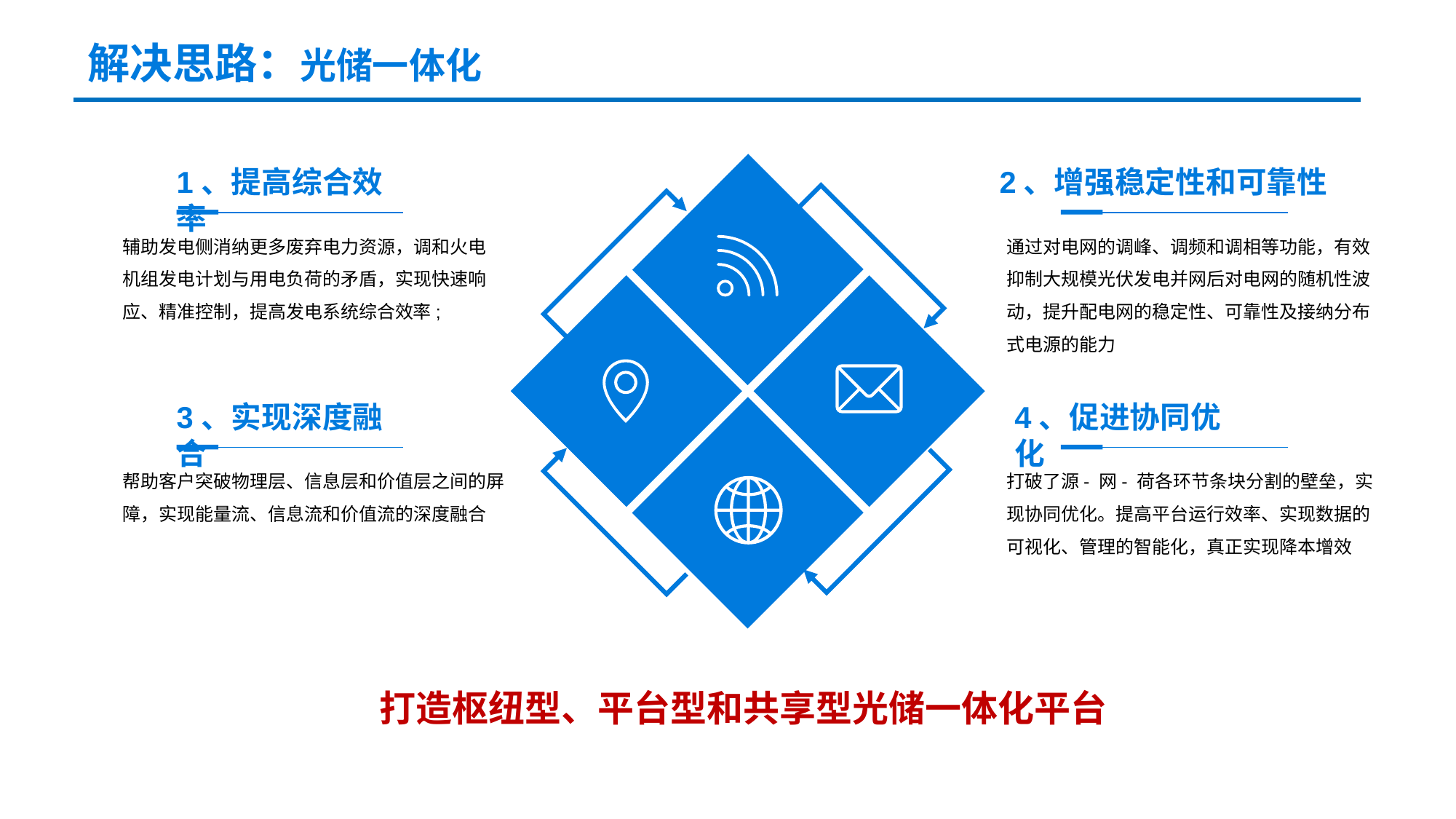

解决思路：光储一体化
1、提高综合效率
2、增强稳定性和可靠性

辅助发电侧消纳更多废弃电力资源，调和火电机组发电计划与用电负荷的矛盾，实现快速响应、精准控制，提高发电系统综合效率;
通过对电网的调峰、调频和调相等功能，有效抑制大规模光伏发电并网后对电网的随机性波动，提升配电网的稳定性、可靠性及接纳分布式电源的能力

3、实现深度融合
4、促进协同优化

帮助客户突破物理层、信息层和价值层之间的屏障，实现能量流、信息流和价值流的深度融合
打破了源- 网- 荷各环节条块分割的壁垒，实现协同优化。提高平台运行效率、实现数据的可视化、管理的智能化，真正实现降本增效

打造枢纽型、平台型和共享型光储一体化平台
6